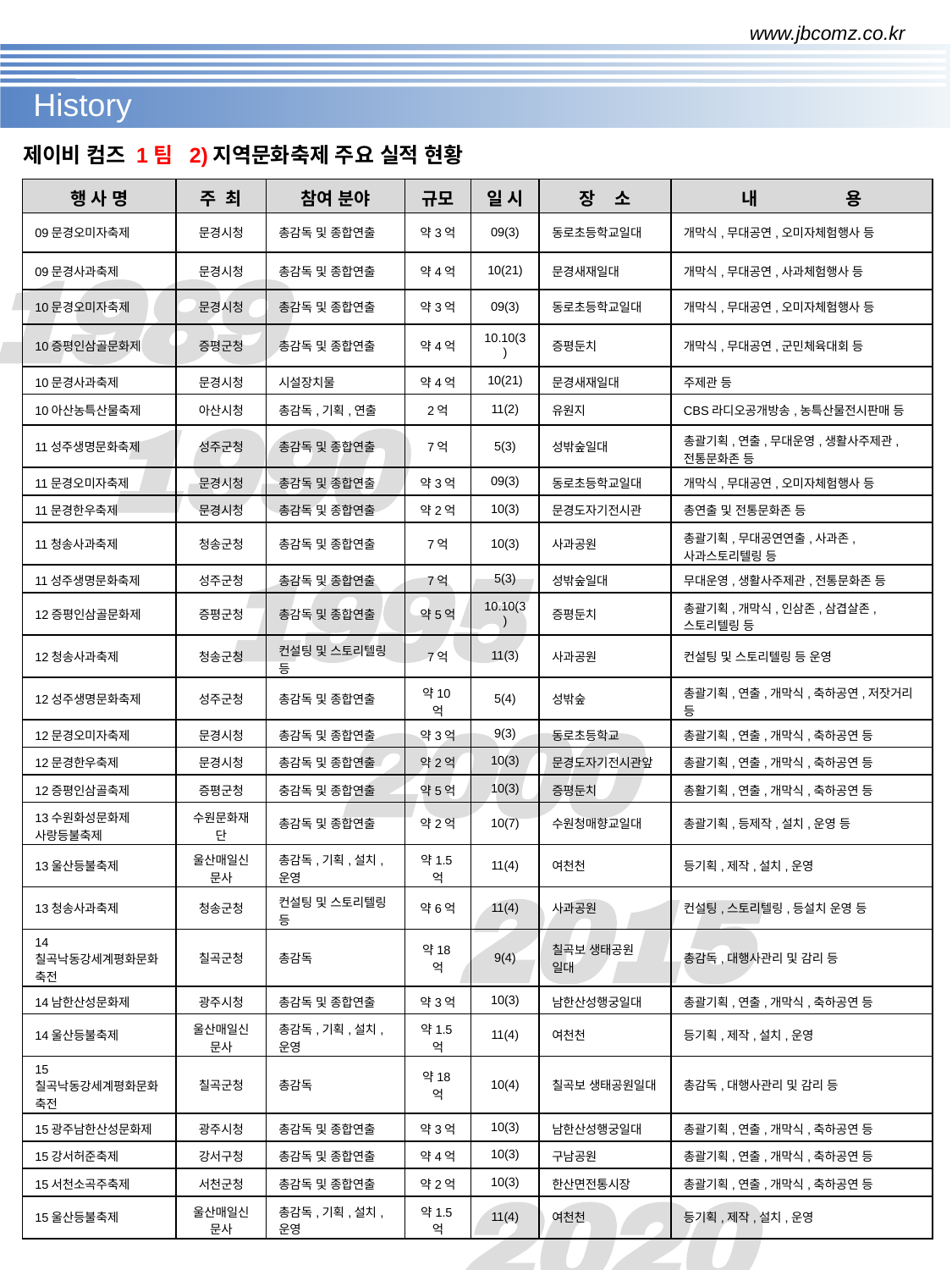

www.jbcomz.co.kr

History
제이비 컴즈 1팀  2)지역문화축제 주요 실적 현황
| 행 사 명 | 주 최 | 참여 분야 | 규모 | 일 시 | 장 소 | 내 용 |
| --- | --- | --- | --- | --- | --- | --- |
| 09문경오미자축제 | 문경시청 | 총감독 및 종합연출 | 약3억 | 09(3) | 동로초등학교일대 | 개막식,무대공연,오미자체험행사 등 |
| 09문경사과축제 | 문경시청 | 총감독 및 종합연출 | 약4억 | 10(21) | 문경새재일대 | 개막식,무대공연,사과체험행사 등 |
| 10문경오미자축제 | 문경시청 | 총감독 및 종합연출 | 약3억 | 09(3) | 동로초등학교일대 | 개막식,무대공연,오미자체험행사 등 |
| 10증평인삼골문화제 | 증평군청 | 총감독 및 종합연출 | 약4억 | 10.10(3) | 증평둔치 | 개막식,무대공연,군민체육대회 등 |
| 10문경사과축제 | 문경시청 | 시설장치물 | 약4억 | 10(21) | 문경새재일대 | 주제관 등 |
| 10아산농특산물축제 | 아산시청 | 총감독,기획,연출 | 2억 | 11(2) | 유원지 | CBS라디오공개방송,농특산물전시판매 등 |
| 11성주생명문화축제 | 성주군청 | 총감독 및 종합연출 | 7억 | 5(3) | 성밖숲일대 | 총괄기획,연출,무대운영,생활사주제관,전통문화존 등 |
| 11문경오미자축제 | 문경시청 | 총감독 및 종합연출 | 약3억 | 09(3) | 동로초등학교일대 | 개막식,무대공연,오미자체험행사 등 |
| 11문경한우축제 | 문경시청 | 총감독 및 종합연출 | 약2억 | 10(3) | 문경도자기전시관 | 총연출 및 전통문화존 등 |
| 11청송사과축제 | 청송군청 | 총감독 및 종합연출 | 7억 | 10(3) | 사과공원 | 총괄기획,무대공연연출,사과존,사과스토리텔링 등 |
| 11성주생명문화축제 | 성주군청 | 총감독 및 종합연출 | 7억 | 5(3) | 성밖숲일대 | 무대운영,생활사주제관,전통문화존 등 |
| 12증평인삼골문화제 | 증평군청 | 총감독 및 종합연출 | 약5억 | 10.10(3) | 증평둔치 | 총괄기획,개막식,인삼존,삼겹살존,스토리텔링 등 |
| 12청송사과축제 | 청송군청 | 컨설팅 및 스토리텔링 등 | 7억 | 11(3) | 사과공원 | 컨설팅 및 스토리텔링 등 운영 |
| 12성주생명문화축제 | 성주군청 | 총감독 및 종합연출 | 약10억 | 5(4) | 성밖숲 | 총괄기획,연출,개막식,축하공연,저잣거리 등 |
| 12문경오미자축제 | 문경시청 | 총감독 및 종합연출 | 약3억 | 9(3) | 동로초등학교 | 총괄기획,연출,개막식,축하공연 등 |
| 12문경한우축제 | 문경시청 | 총감독 및 종합연출 | 약2억 | 10(3) | 문경도자기전시관앞 | 총괄기획,연출,개막식,축하공연 등 |
| 12증평인삼골축제 | 증평군청 | 충감독 및 종합연출 | 약5억 | 10(3) | 증평둔치 | 총활기획,연출,개막식,축하공연 등 |
| 13수원화성문화제 사랑등불축제 | 수원문화재단 | 총감독 및 종합연출 | 약2억 | 10(7) | 수원청매향교일대 | 총괄기획,등제작,설치,운영 등 |
| 13울산등불축제 | 울산매일신문사 | 총감독,기획,설치,운영 | 약1.5억 | 11(4) | 여천천 | 등기획,제작,설치,운영 |
| 13청송사과축제 | 청송군청 | 컨설팅 및 스토리텔링 등 | 약6억 | 11(4) | 사과공원 | 컨설팅,스토리텔링,등설치 운영 등 |
| 14칠곡낙동강세계평화문화축전 | 칠곡군청 | 총감독 | 약18억 | 9(4) | 칠곡보 생태공원 일대 | 총감독,대행사관리 및 감리 등 |
| 14남한산성문화제 | 광주시청 | 총감독 및 종합연출 | 약3억 | 10(3) | 남한산성행궁일대 | 총괄기획,연출,개막식,축하공연 등 |
| 14울산등불축제 | 울산매일신문사 | 총감독,기획,설치,운영 | 약1.5억 | 11(4) | 여천천 | 등기획,제작,설치,운영 |
| 15칠곡낙동강세계평화문화축전 | 칠곡군청 | 총감독 | 약18억 | 10(4) | 칠곡보 생태공원일대 | 총감독,대행사관리 및 감리 등 |
| 15광주남한산성문화제 | 광주시청 | 총감독 및 종합연출 | 약3억 | 10(3) | 남한산성행궁일대 | 총괄기획,연출,개막식,축하공연 등 |
| 15강서허준축제 | 강서구청 | 총감독 및 종합연출 | 약4억 | 10(3) | 구남공원 | 총괄기획,연출,개막식,축하공연 등 |
| 15서천소곡주축제 | 서천군청 | 총감독 및 종합연출 | 약2억 | 10(3) | 한산면전통시장 | 총괄기획,연출,개막식,축하공연 등 |
| 15울산등불축제 | 울산매일신문사 | 총감독,기획,설치,운영 | 약1.5억 | 11(4) | 여천천 | 등기획,제작,설치,운영 |
1989
1990
1995
2000
2015
		2020